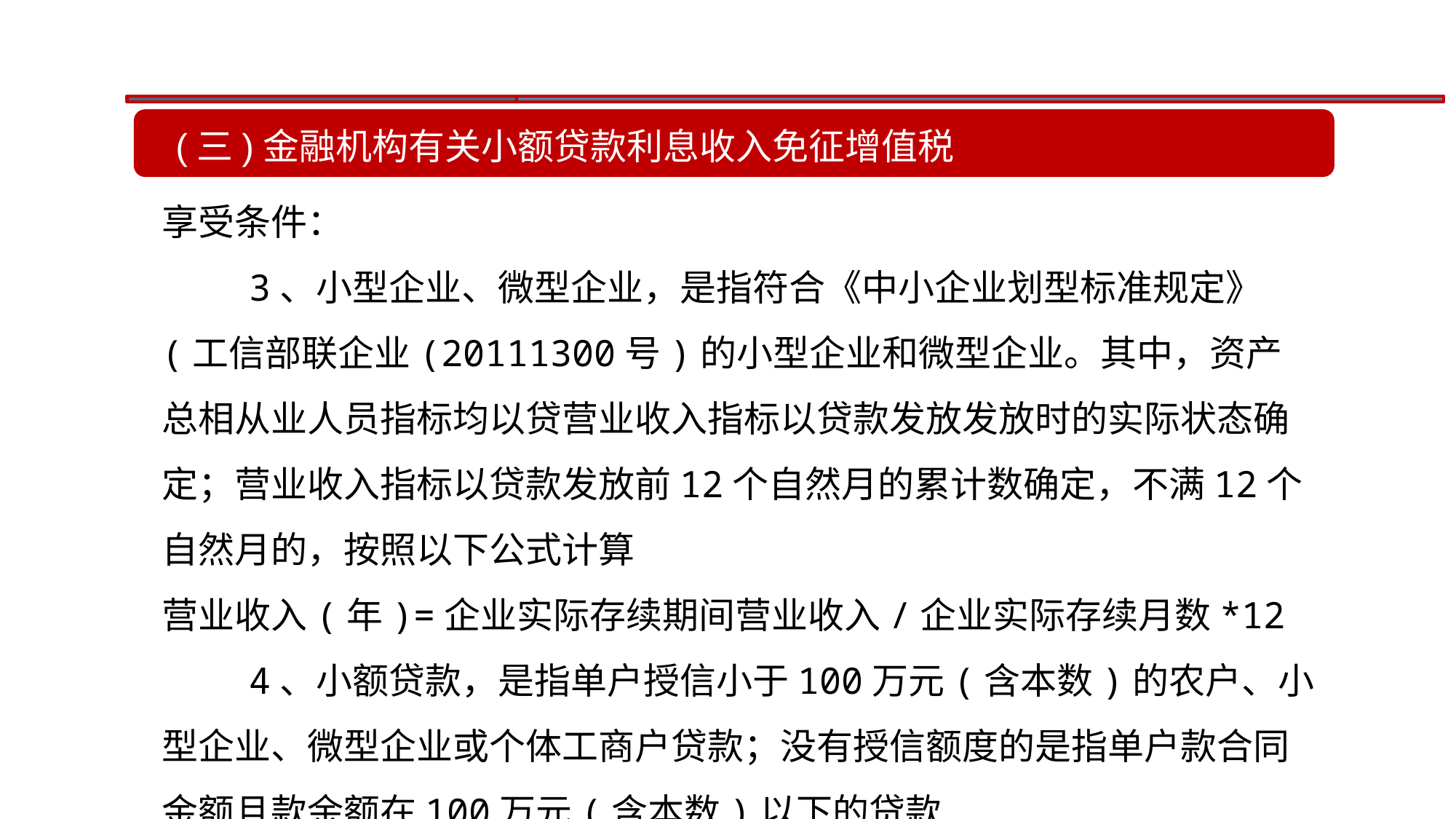

(三)金融机构有关小额贷款利息收入免征增值税
享受条件：
    3、小型企业、微型企业，是指符合《中小企业划型标准规定》(工信部联企业(20111300号)的小型企业和微型企业。其中，资产总相从业人员指标均以贷营业收入指标以贷款发放发放时的实际状态确定；营业收入指标以贷款发放前12个自然月的累计数确定，不满12个自然月的，按照以下公式计算
营业收入(年)=企业实际存续期间营业收入/企业实际存续月数*12
    4、小额贷款，是指单户授信小于100万元(含本数)的农户、小型企业、微型企业或个体工商户贷款；没有授信额度的是指单户款合同金额且款余额在100万元(含本数)以下的贷款